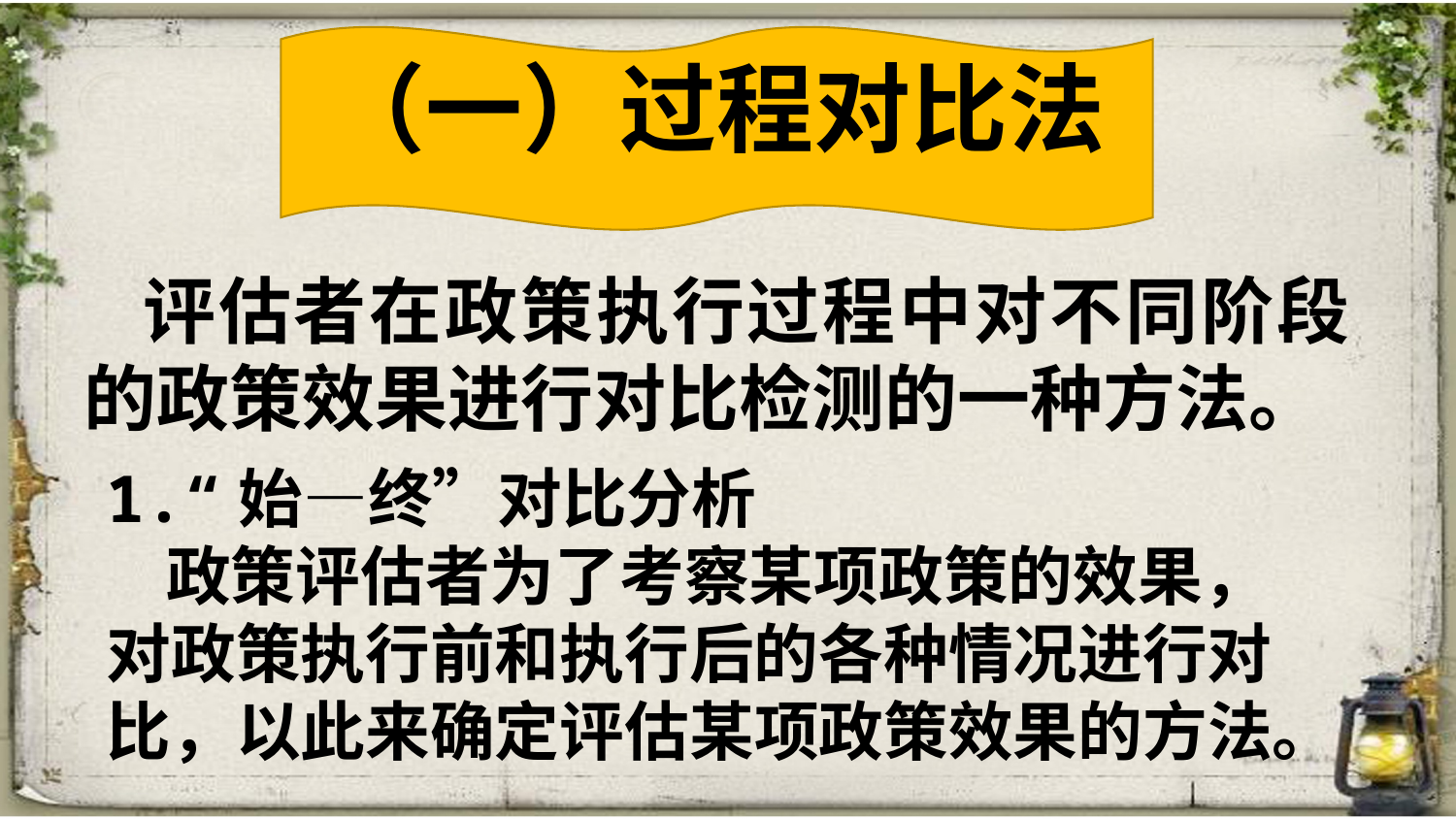

（一）过程对比法

  评估者在政策执行过程中对不同阶段的政策效果进行对比检测的一种方法。
1.“始—终”对比分析
   政策评估者为了考察某项政策的效果，对政策执行前和执行后的各种情况进行对比，以此来确定评估某项政策效果的方法。